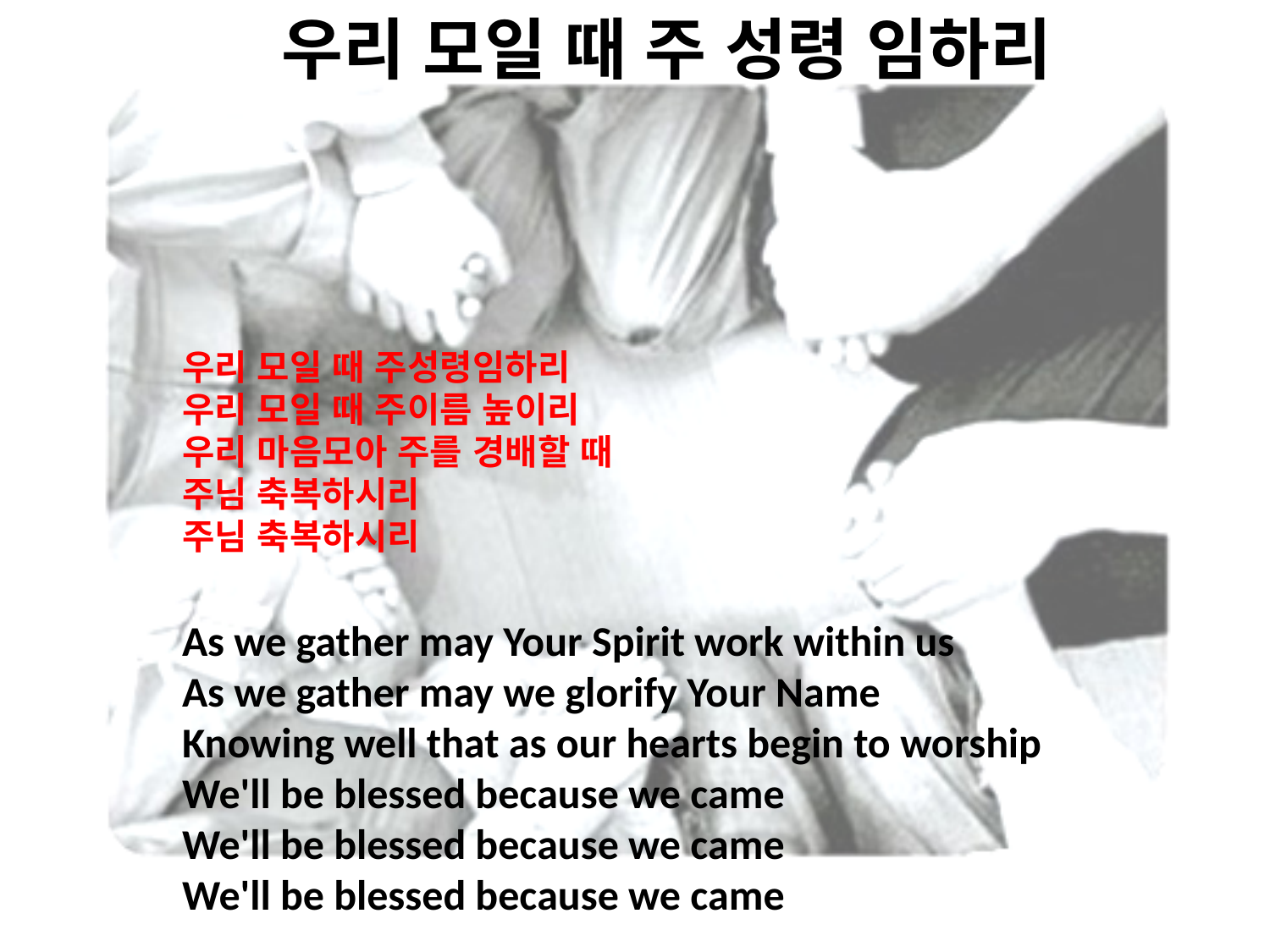

# 우리 모일 때 주 성령 임하리
우리 모일 때 주성령임하리
우리 모일 때 주이름 높이리
우리 마음모아 주를 경배할 때
주님 축복하시리
주님 축복하시리

As we gather may Your Spirit work within us
As we gather may we glorify Your Name
Knowing well that as our hearts begin to worship
We'll be blessed because we came
We'll be blessed because we came
We'll be blessed because we came